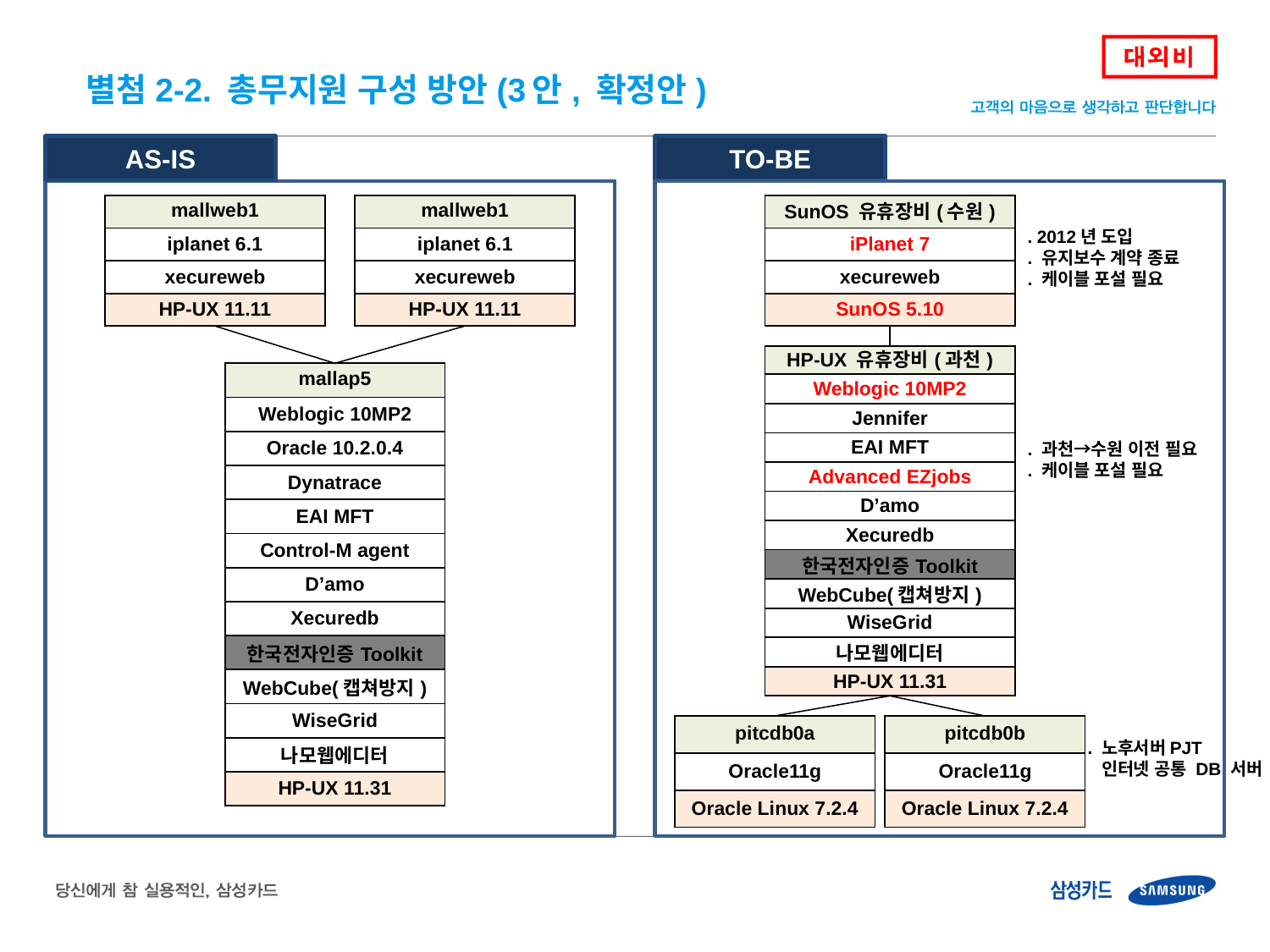

별첨2-2. 총무지원 구성 방안(3안, 확정안)
AS-IS
TO-BE

| mallweb1 |
| --- |
| iplanet 6.1 |
| xecureweb |
| HP-UX 11.11 |
| mallweb1 |
| --- |
| iplanet 6.1 |
| xecureweb |
| HP-UX 11.11 |
| SunOS 유휴장비(수원) |
| --- |
| iPlanet 7 |
| xecureweb |
| SunOS 5.10 |
. 2012년 도입
. 유지보수 계약 종료
. 케이블 포설 필요
| HP-UX 유휴장비(과천) |
| --- |
| Weblogic 10MP2 |
| Jennifer |
| EAI MFT |
| Advanced EZjobs |
| D’amo |
| Xecuredb |
| 한국전자인증Toolkit |
| WebCube(캡쳐방지) |
| WiseGrid |
| 나모웹에디터 |
| HP-UX 11.31 |
| mallap5 |
| --- |
| Weblogic 10MP2 |
| Oracle 10.2.0.4 |
| Dynatrace |
| EAI MFT |
| Control-M agent |
| D’amo |
| Xecuredb |
| 한국전자인증Toolkit |
| WebCube(캡쳐방지) |
| WiseGrid |
| 나모웹에디터 |
| HP-UX 11.31 |
. 과천→수원 이전 필요
. 케이블 포설 필요
| pitcdb0a |
| --- |
| Oracle11g |
| Oracle Linux 7.2.4 |
| pitcdb0b |
| --- |
| Oracle11g |
| Oracle Linux 7.2.4 |
. 노후서버PJT
  인터넷 공통 DB 서버